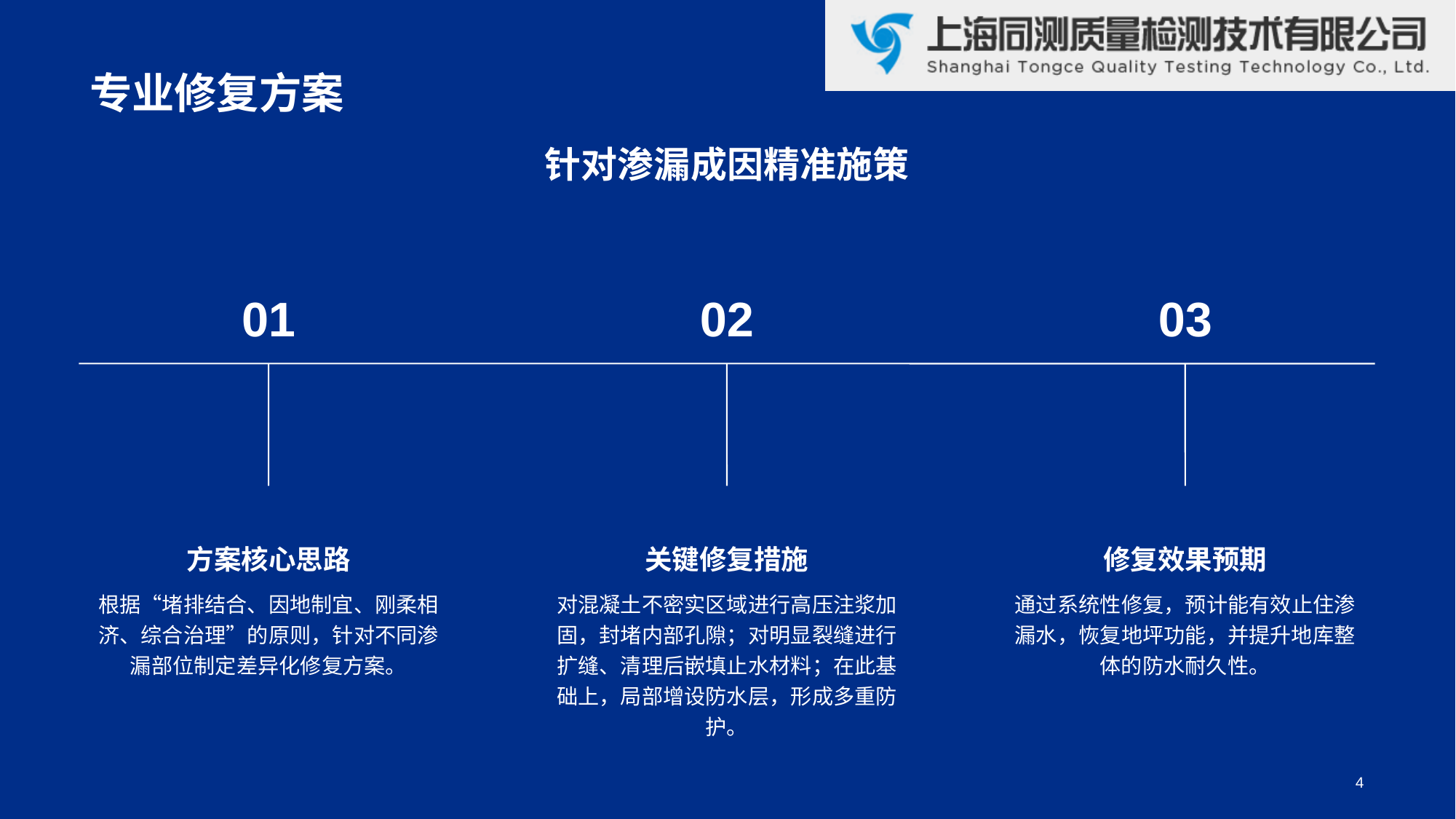

专业修复方案
针对渗漏成因精准施策
01

方案核心思路
根据“堵排结合、因地制宜、刚柔相济、综合治理”的原则，针对不同渗漏部位制定差异化修复方案。
02

关键修复措施
对混凝土不密实区域进行高压注浆加固，封堵内部孔隙；对明显裂缝进行扩缝、清理后嵌填止水材料；在此基础上，局部增设防水层，形成多重防护。
03

修复效果预期
通过系统性修复，预计能有效止住渗漏水，恢复地坪功能，并提升地库整体的防水耐久性。

4